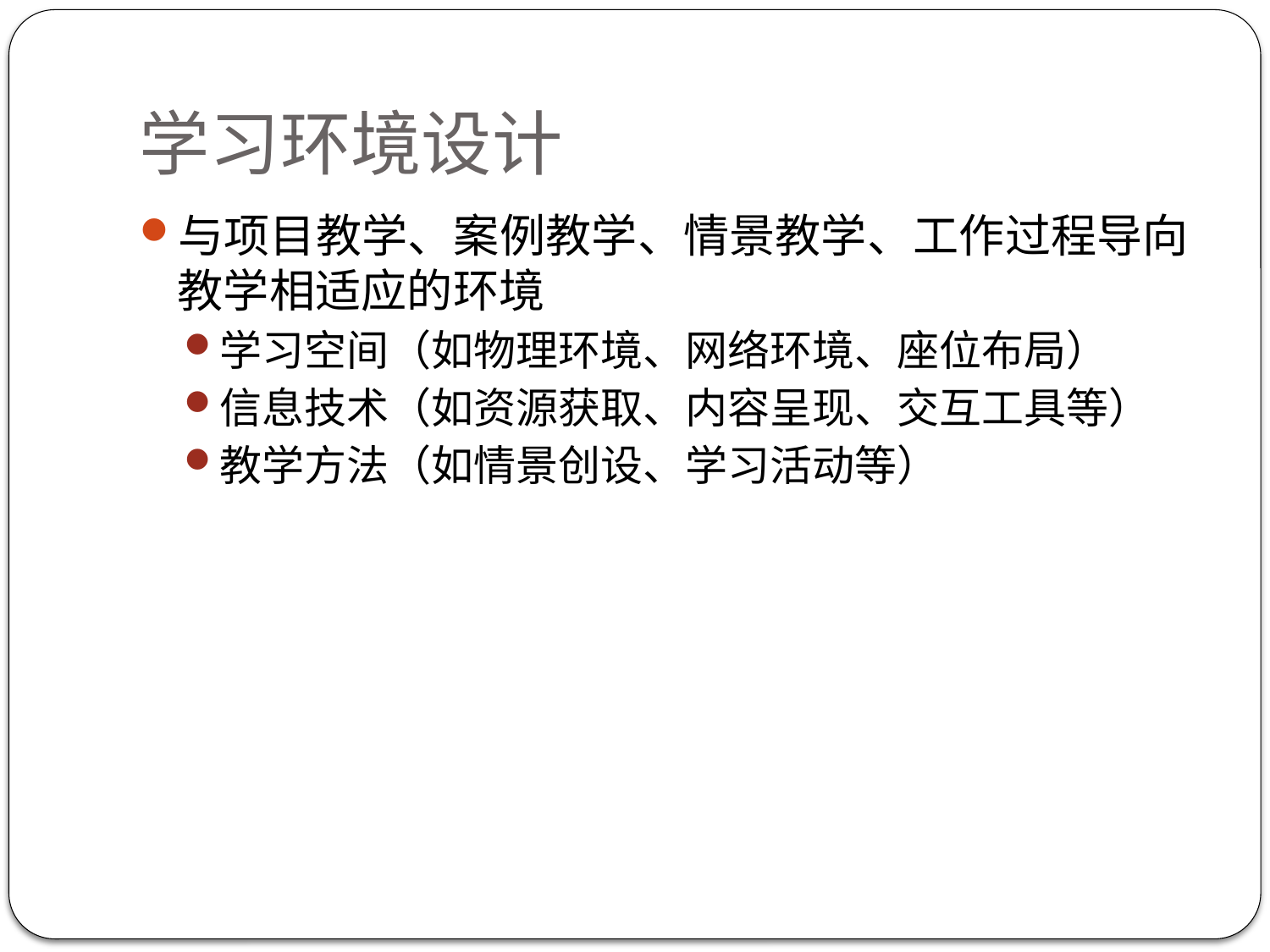

# 学习环境设计
与项目教学、案例教学、情景教学、工作过程导向教学相适应的环境
学习空间（如物理环境、网络环境、座位布局）
信息技术（如资源获取、内容呈现、交互工具等）
教学方法（如情景创设、学习活动等）